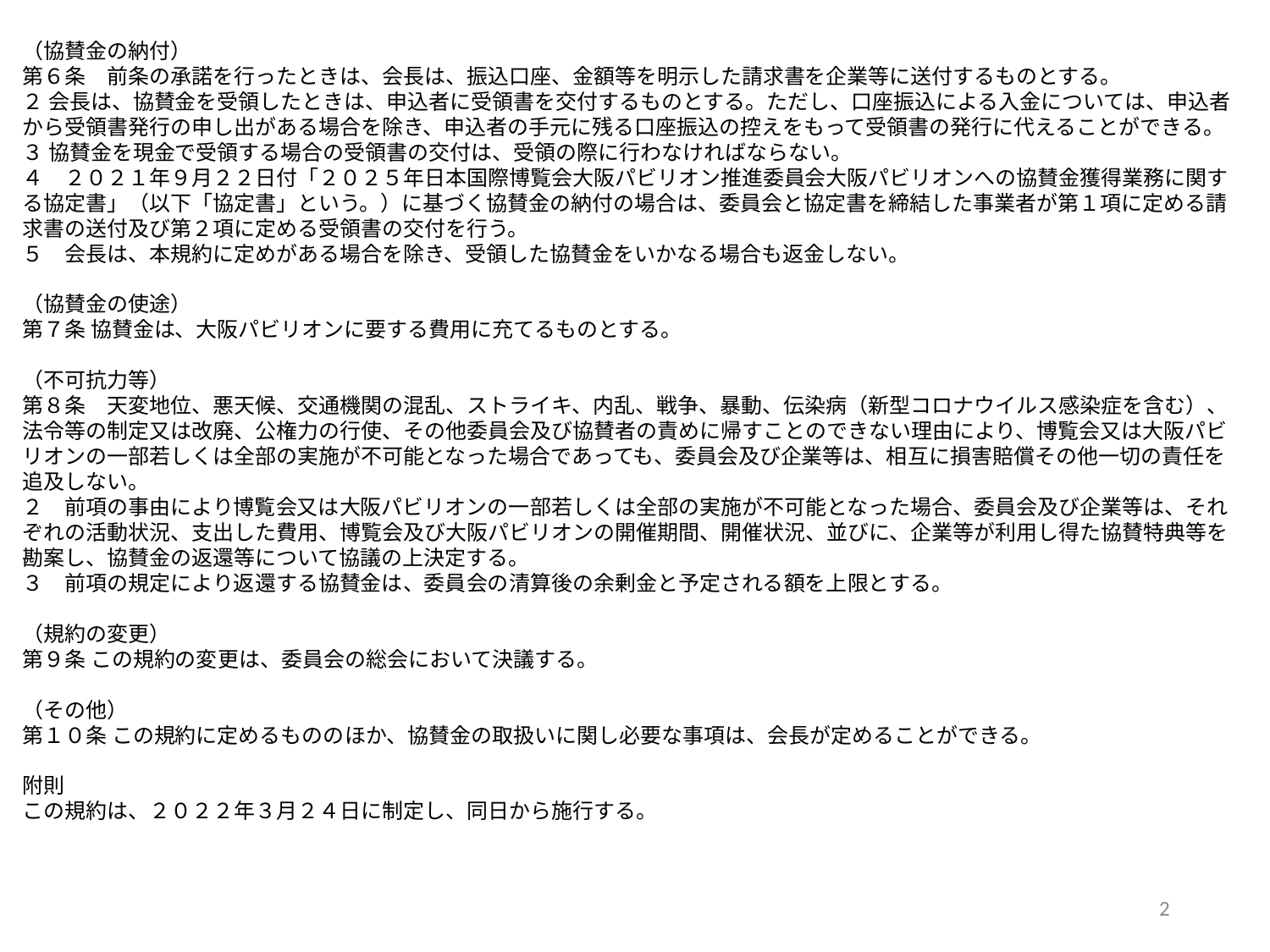

（協賛金の納付）
第６条　前条の承諾を行ったときは、会長は、振込口座、金額等を明示した請求書を企業等に送付するものとする。
２ 会長は、協賛金を受領したときは、申込者に受領書を交付するものとする。ただし、口座振込による入金については、申込者から受領書発行の申し出がある場合を除き、申込者の手元に残る口座振込の控えをもって受領書の発行に代えることができる。
３ 協賛金を現金で受領する場合の受領書の交付は、受領の際に行わなければならない。
４　２０２１年９月２２日付「２０２５年日本国際博覧会大阪パビリオン推進委員会大阪パビリオンへの協賛金獲得業務に関する協定書」（以下「協定書」という。）に基づく協賛金の納付の場合は、委員会と協定書を締結した事業者が第１項に定める請求書の送付及び第２項に定める受領書の交付を行う。
５　会長は、本規約に定めがある場合を除き、受領した協賛金をいかなる場合も返金しない。

（協賛金の使途）
第７条 協賛金は、大阪パビリオンに要する費用に充てるものとする。

（不可抗力等）
第８条　天変地位、悪天候、交通機関の混乱、ストライキ、内乱、戦争、暴動、伝染病（新型コロナウイルス感染症を含む）、法令等の制定又は改廃、公権力の行使、その他委員会及び協賛者の責めに帰すことのできない理由により、博覧会又は大阪パビリオンの一部若しくは全部の実施が不可能となった場合であっても、委員会及び企業等は、相互に損害賠償その他一切の責任を追及しない。
２　前項の事由により博覧会又は大阪パビリオンの一部若しくは全部の実施が不可能となった場合、委員会及び企業等は、それぞれの活動状況、支出した費用、博覧会及び大阪パビリオンの開催期間、開催状況、並びに、企業等が利用し得た協賛特典等を勘案し、協賛金の返還等について協議の上決定する。
３　前項の規定により返還する協賛金は、委員会の清算後の余剰金と予定される額を上限とする。

（規約の変更）
第９条 この規約の変更は、委員会の総会において決議する。

（その他）
第１０条 この規約に定めるもののほか、協賛金の取扱いに関し必要な事項は、会長が定めることができる。

附則
この規約は、２０２２年３月２４日に制定し、同日から施行する。
2